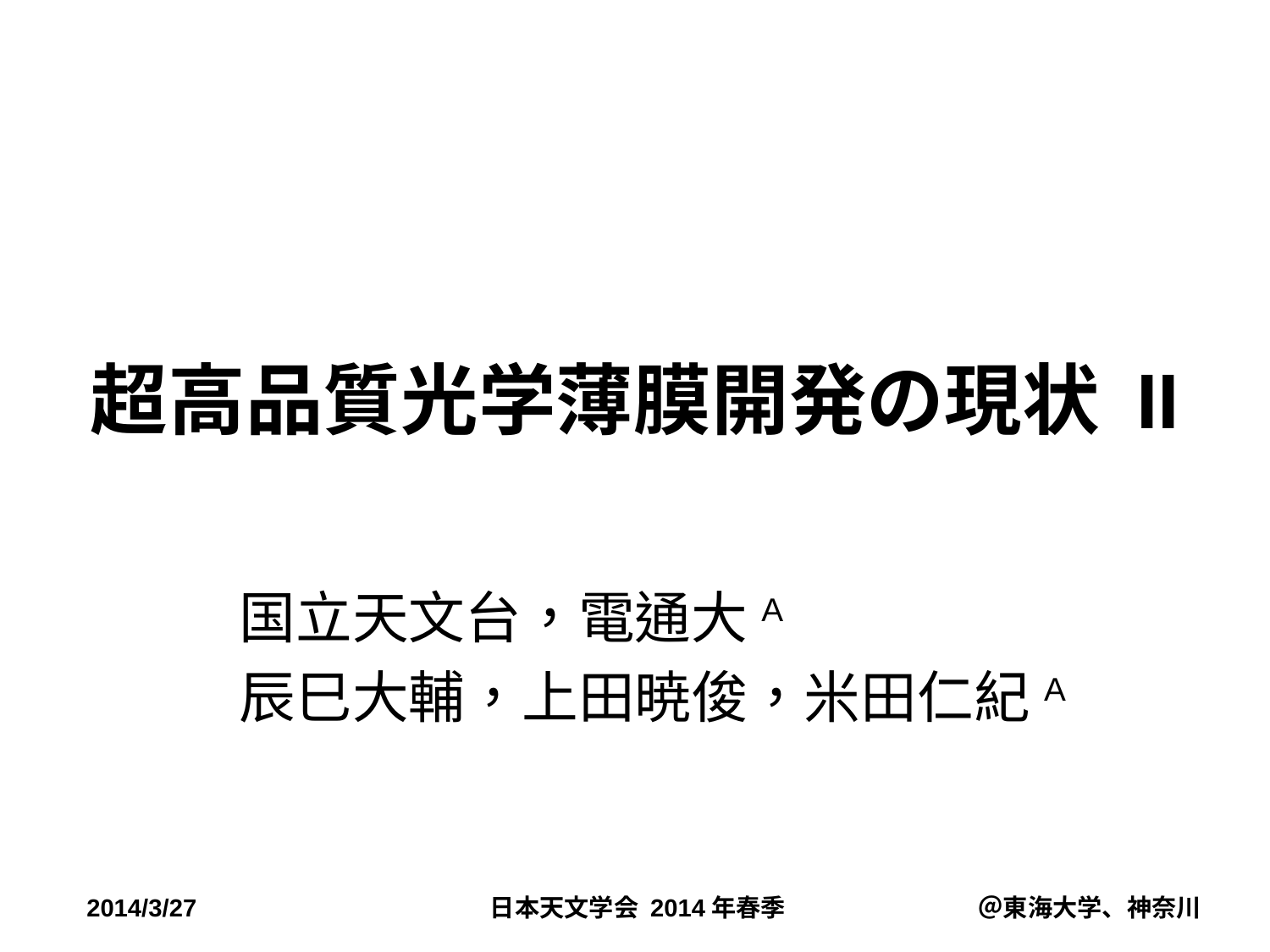

# 超高品質光学薄膜開発の現状 II
国立天文台，電通大A
辰巳大輔，上田暁俊，米田仁紀A
2014/3/27
日本天文学会 2014年春季
＠東海大学、神奈川